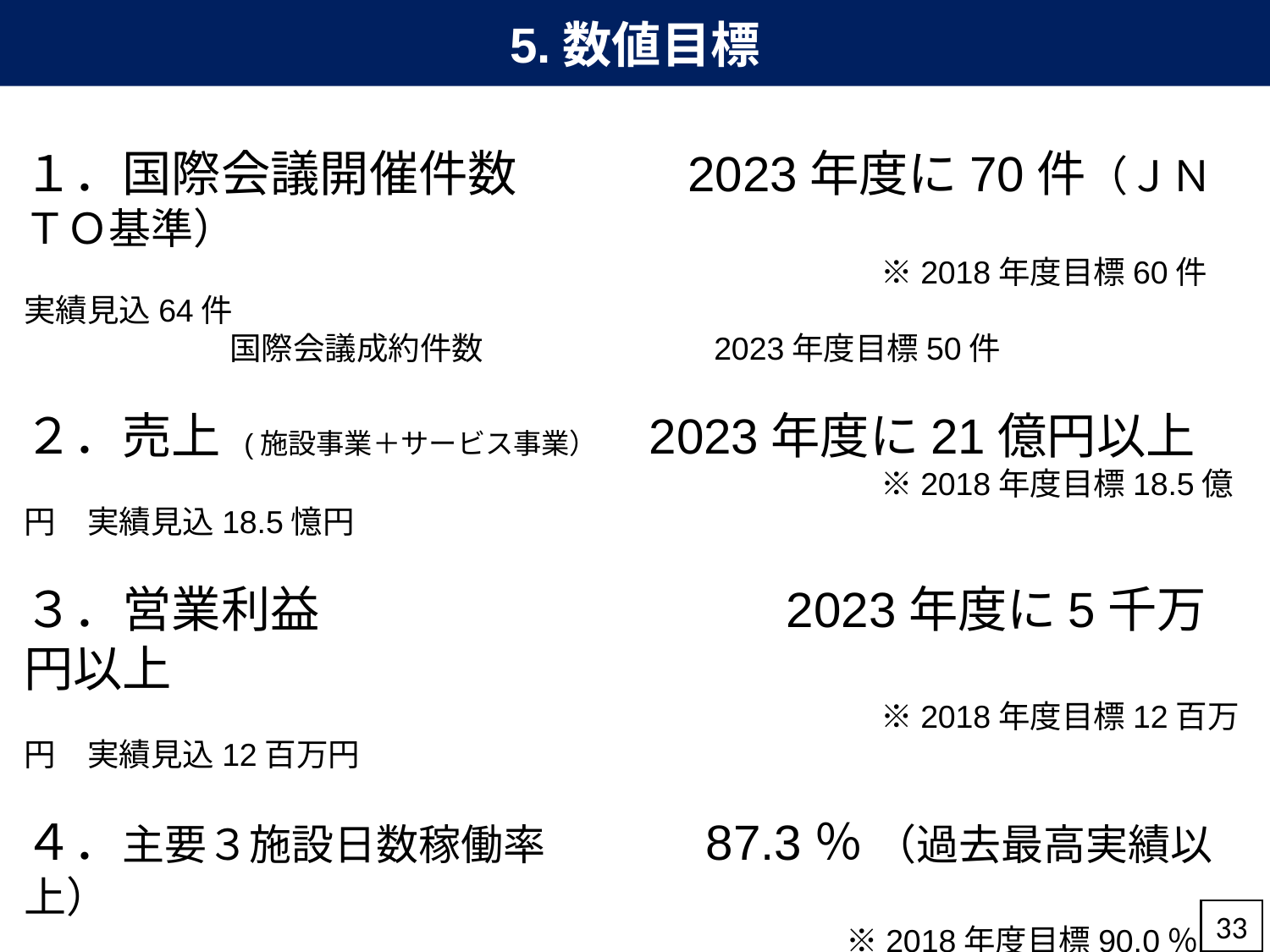

5.数値目標
１．国際会議開催件数　 　　2023年度に70件（ＪＮＴＯ基準）
　　　　　　　　　　　　　　　　　　　　　　　　　　　※2018年度目標60件　実績見込64件
　　　　           国際会議成約件数　　　　　　　2023年度目標50件
２．売上 (施設事業＋サービス事業）       2023年度に21億円以上
　　　　　　　　　　　　　　　　　　　　　　　　　　　※2018年度目標18.5億円　実績見込18.5憶円

３．営業利益　　　　　　　　　 2023年度に5千万円以上
　　　　　　　　　　　　　　　　　　　　　　　　　　　※2018年度目標12百万円　実績見込12百万円

４．主要３施設日数稼働率　　　87.3％ （過去最高実績以上）
　　　　　    　　　　　　　　　　　　　　　　　　　　※2018年度目標90.0％　実績見込86.2％
　　　　　　　 全館利用単位稼働率　　　　　　　 2023年度目標41.7％

５．お客様満足度（再利用の意向）    98％ （常に100％を目指す）

33